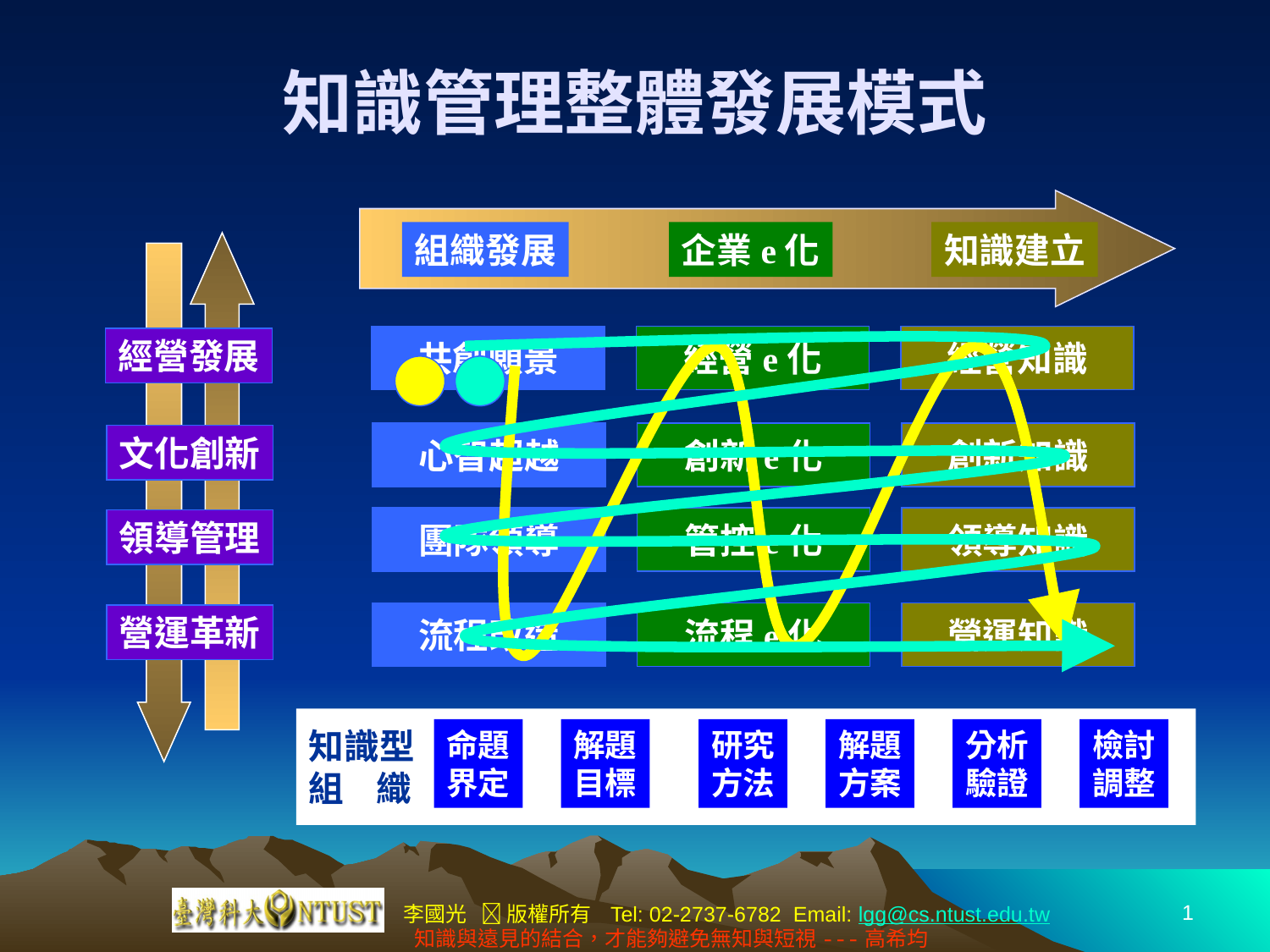

# 知識管理整體發展模式

組織發展
企業e化
知識建立

共創願景
經營e化
經營知識
經營發展

心智超越
創新e化
創新知識
文化創新
團隊領導
管控e化
領導知識
領導管理
流程改造
流程e化
營運知識
營運革新
知識型
組    織
命題
界定
解題
目標
研究
方法
解題
方案
分析
驗證
檢討
調整
1